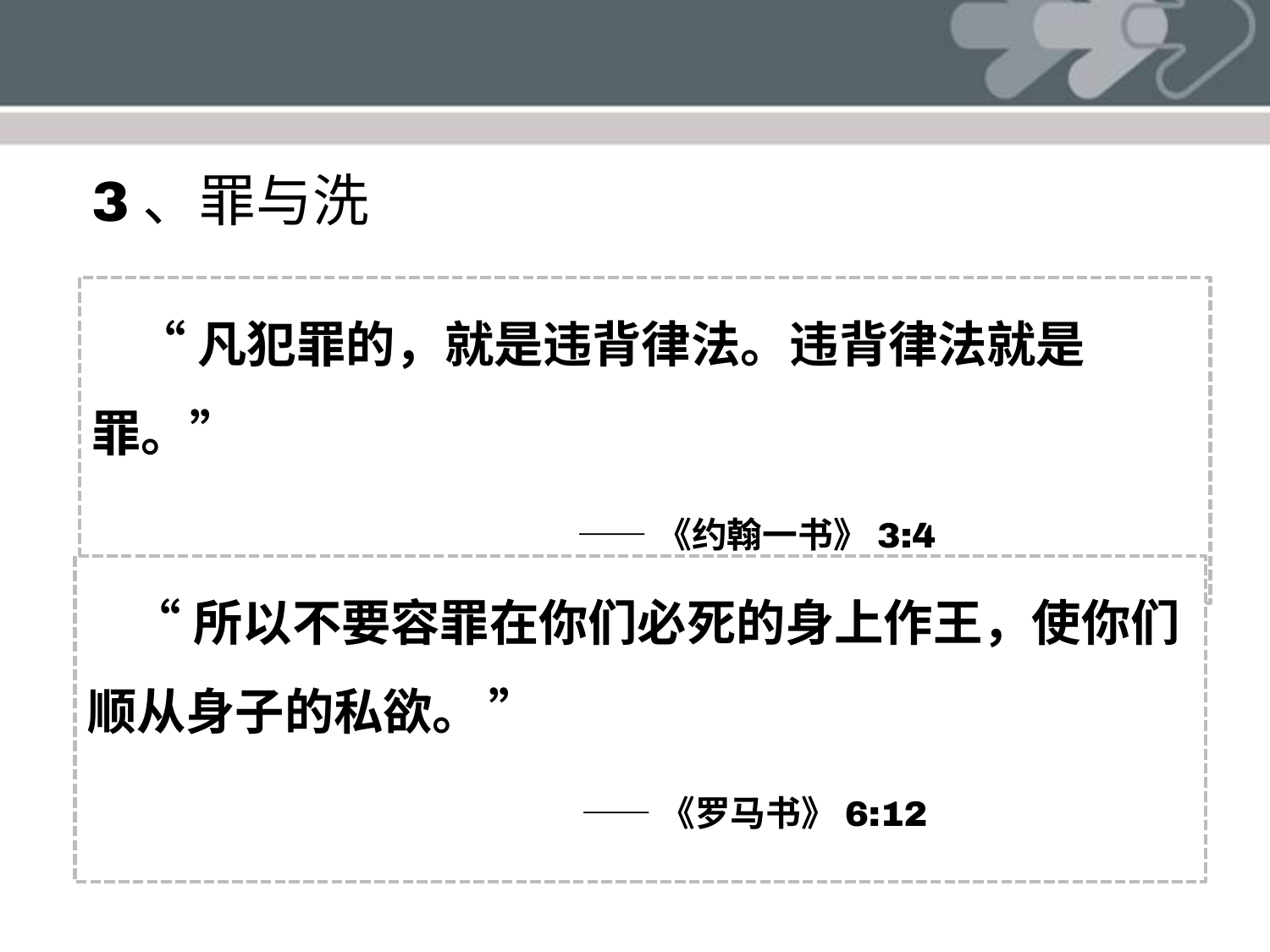

3、罪与洗

    “凡犯罪的，就是违背律法。违背律法就是罪。”

                                                              ——《约翰一书》3:4

    “所以不要容罪在你们必死的身上作王，使你们顺从身子的私欲。 ”

                                                               ——《罗马书》6:12